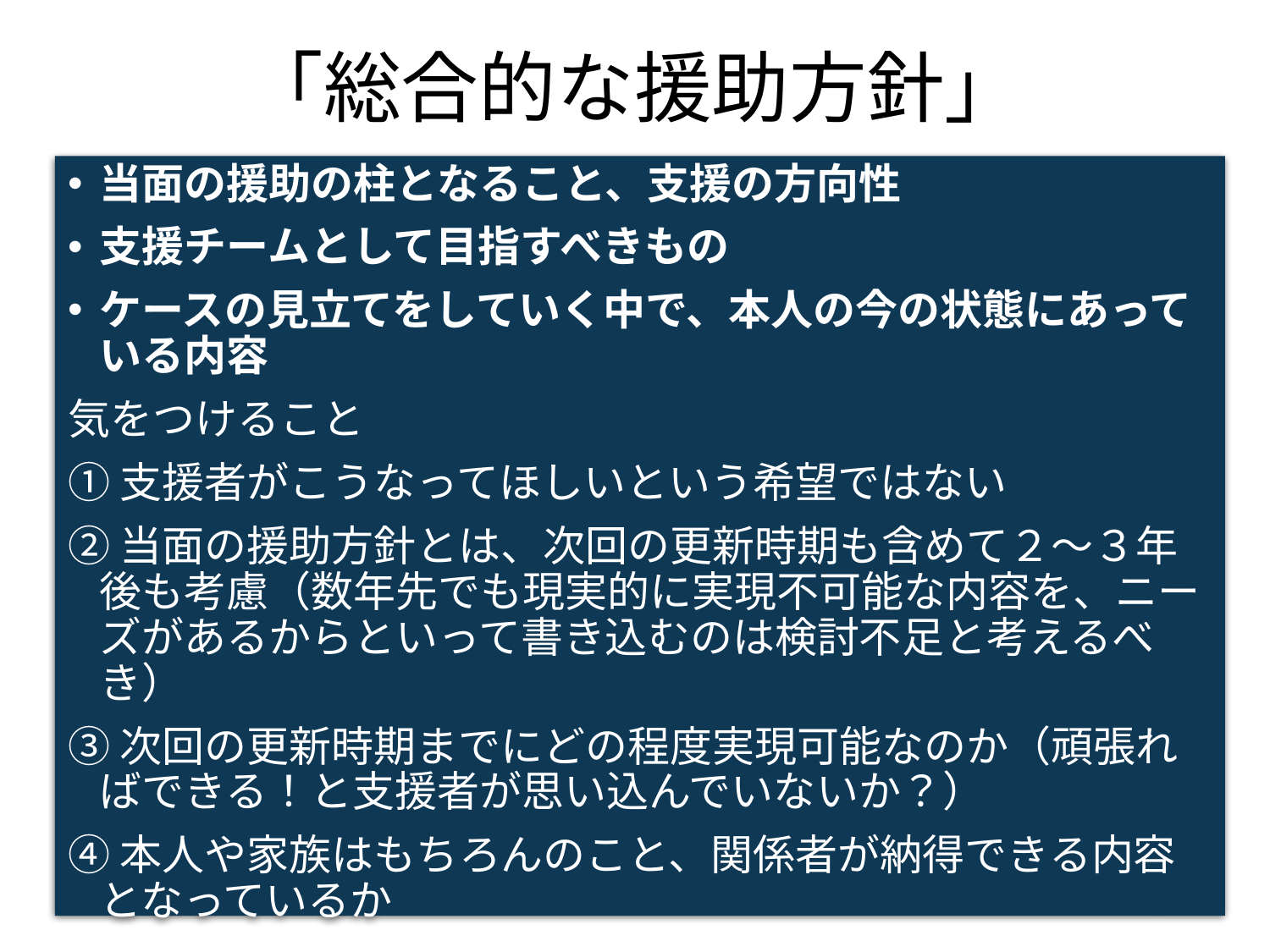

# 「総合的な援助方針」
当面の援助の柱となること、支援の方向性
支援チームとして目指すべきもの
ケースの見立てをしていく中で、本人の今の状態にあっている内容
気をつけること
①支援者がこうなってほしいという希望ではない
②当面の援助方針とは、次回の更新時期も含めて２～３年後も考慮（数年先でも現実的に実現不可能な内容を、ニーズがあるからといって書き込むのは検討不足と考えるべき）
③次回の更新時期までにどの程度実現可能なのか（頑張ればできる！と支援者が思い込んでいないか？）
④本人や家族はもちろんのこと、関係者が納得できる内容となっているか
58